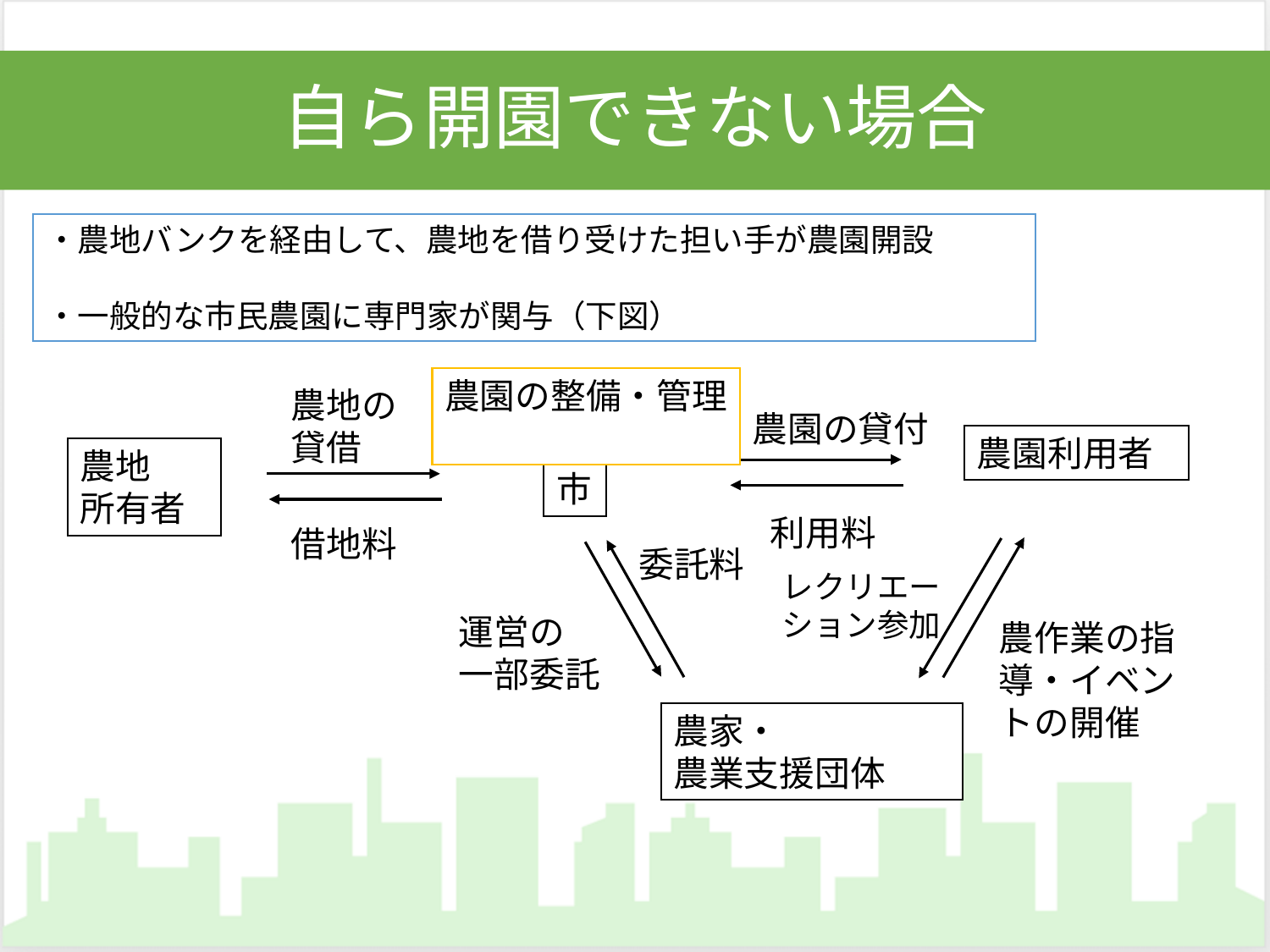

# 自ら開園できない場合
・農地バンクを経由して、農地を借り受けた担い手が農園開設

・一般的な市民農園に専門家が関与（下図）
農園の整備・管理
農地の貸借
農園の貸付
農園利用者
農地
所有者
市
利用料
借地料
委託料
レクリエーション参加
運営の
一部委託
農作業の指導・イベントの開催
農家・
農業支援団体